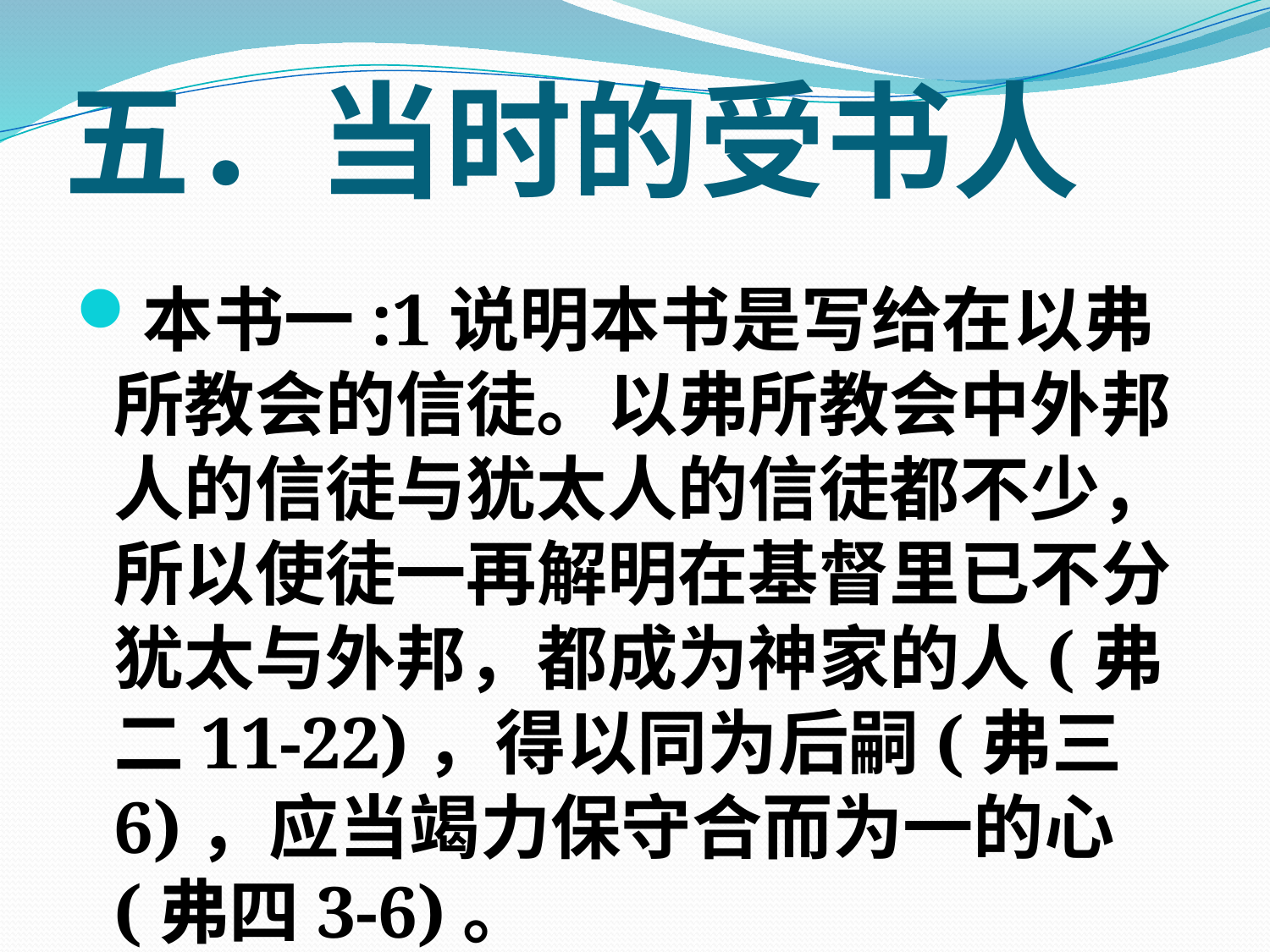

# 五．当时的受书人
本书一:1说明本书是写给在以弗所教会的信徒。以弗所教会中外邦人的信徒与犹太人的信徒都不少，所以使徒一再解明在基督里已不分犹太与外邦，都成为神家的人(弗二11-22)，得以同为后嗣(弗三6)，应当竭力保守合而为一的心(弗四3-6)。